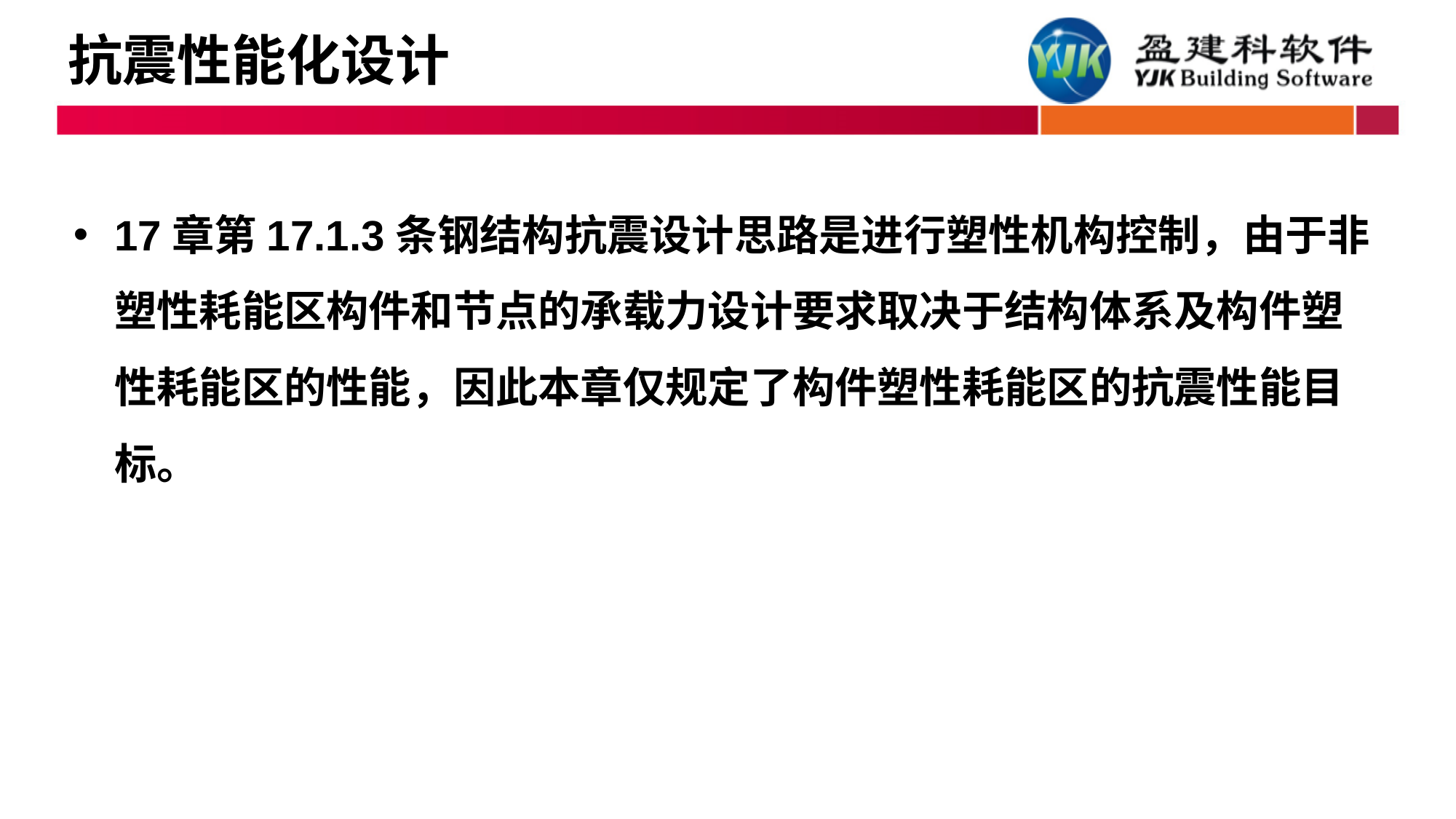

# 抗震性能化设计
17章第17.1.3条钢结构抗震设计思路是进行塑性机构控制，由于非塑性耗能区构件和节点的承载力设计要求取决于结构体系及构件塑性耗能区的性能，因此本章仅规定了构件塑性耗能区的抗震性能目标。